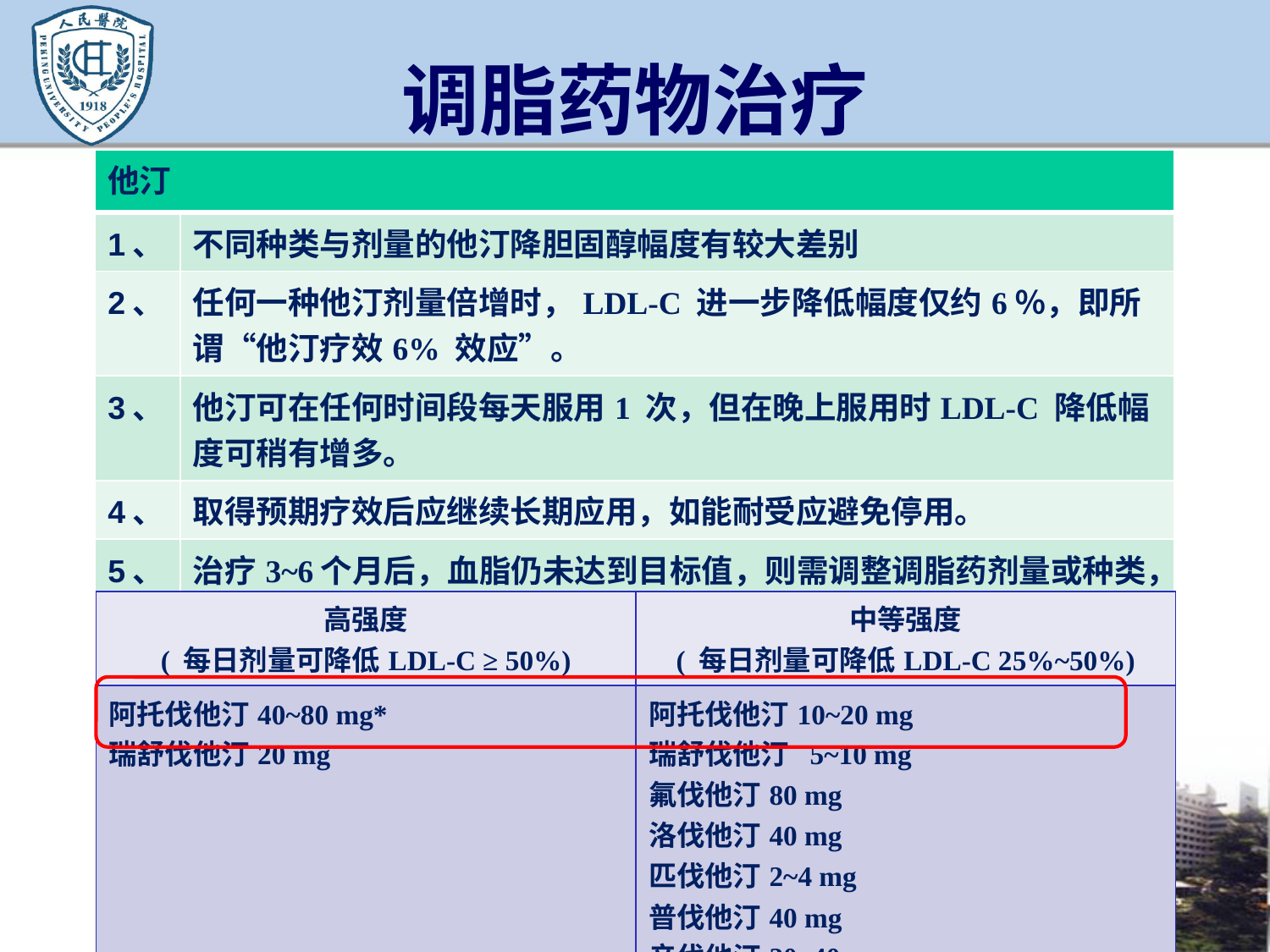

# 调脂药物治疗
| 他汀 |  |
| --- | --- |
| 1、 | 不同种类与剂量的他汀降胆固醇幅度有较大差别 |
| 2、 | 任何一种他汀剂量倍增时，LDL-C 进一步降低幅度仅约6％，即所谓“他汀疗效6% 效应”。 |
| 3、 | 他汀可在任何时间段每天服用1 次，但在晚上服用时LDL-C 降低幅度可稍有增多。 |
| 4、 | 取得预期疗效后应继续长期应用，如能耐受应避免停用。 |
| 5、 | 治疗3~6个月后，血脂仍未达到目标值，则需调整调脂药剂量或种类， 或联合应用不同作用机制的调脂药进行治疗。 |
| 高强度 ( 每日剂量可降低LDL-C ≥ 50%) | 中等强度 ( 每日剂量可降低LDL-C 25%~50%) |
| --- | --- |
| 阿托伐他汀40~80 mg\* 瑞舒伐他汀20 mg | 阿托伐他汀10~20 mg 瑞舒伐他汀 5~10 mg 氟伐他汀80 mg 洛伐他汀40 mg 匹伐他汀2~4 mg 普伐他汀40 mg 辛伐他汀20~40 mg 血脂康 1.2 g |